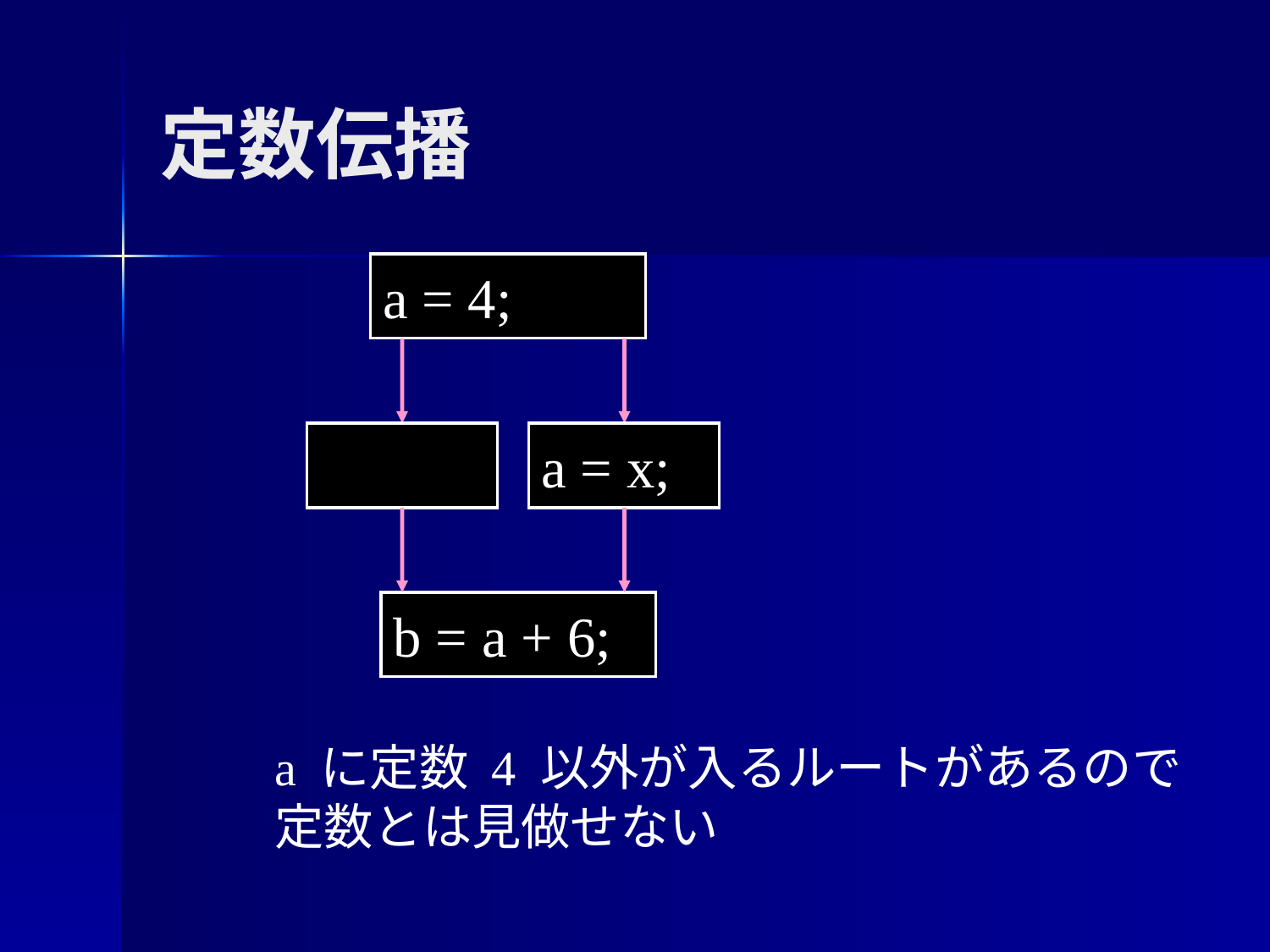

定数伝播
a = 4;

a = x;

b = a + 6;
a に定数 4 以外が入るルートがあるので
定数とは見做せない